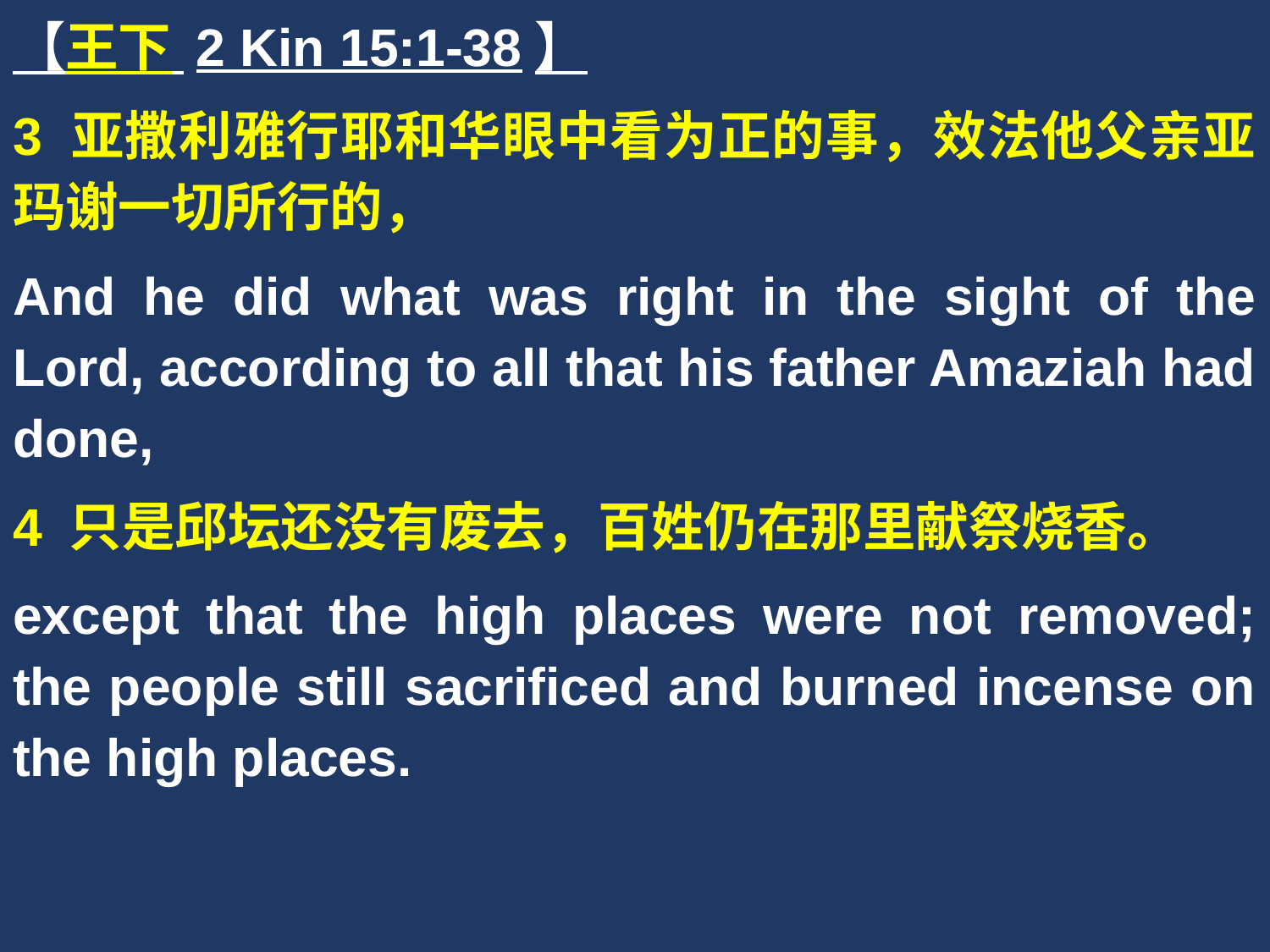

【王下 2 Kin 15:1-38】
3 亚撒利雅行耶和华眼中看为正的事，效法他父亲亚玛谢一切所行的，
And he did what was right in the sight of the Lord, according to all that his father Amaziah had done,
4 只是邱坛还没有废去，百姓仍在那里献祭烧香。
except that the high places were not removed; the people still sacrificed and burned incense on the high places.